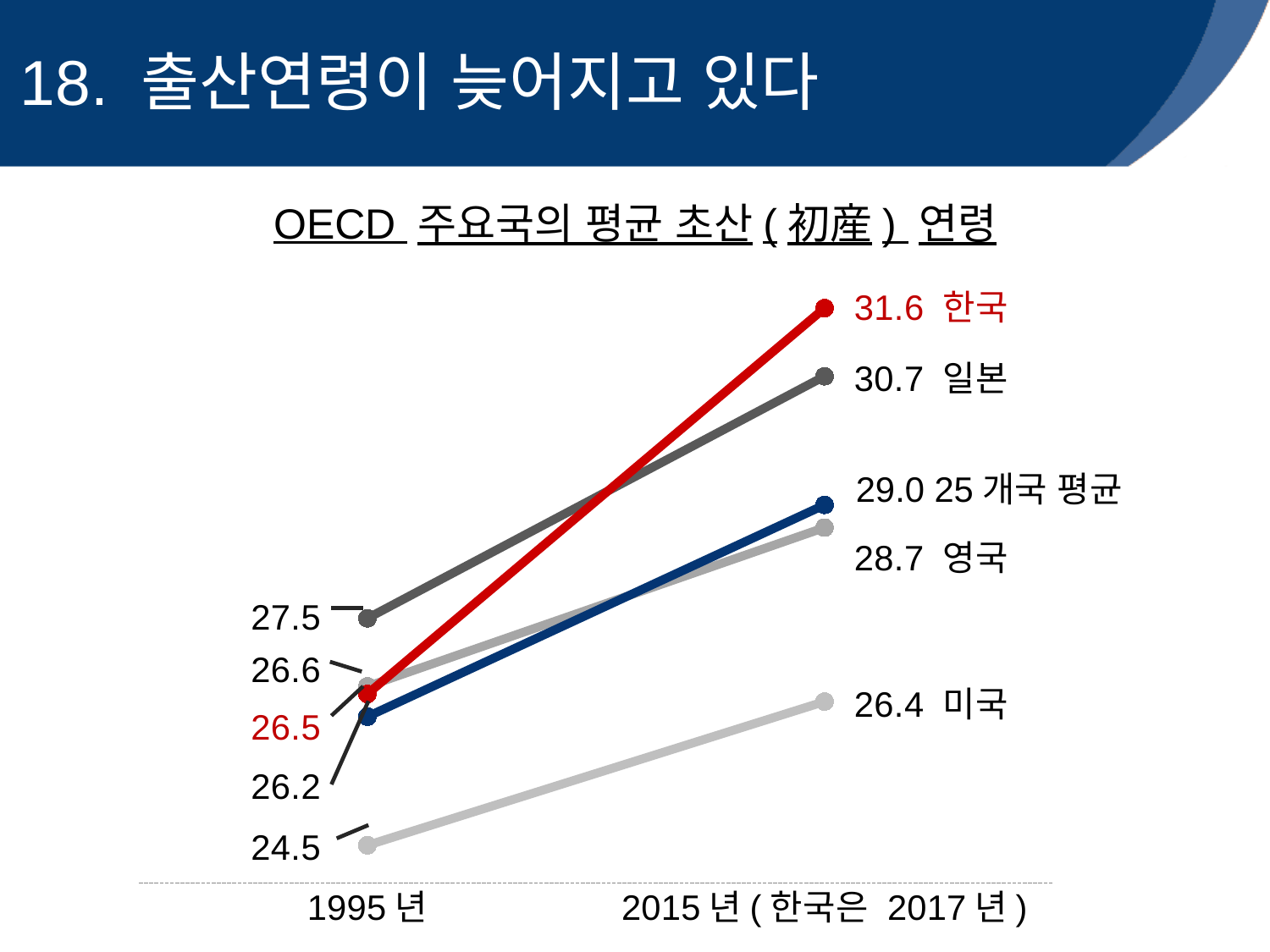

# 18. 출산연령이 늦어지고 있다
OECD 주요국의 평균 초산(初産) 연령

### Chart

| Category | 미국 | 영국 | 25개국평균 | 일본 | 한국 |
|---|---|---|---|---|---|
| 1995년 | 24.5 | 26.6 | 26.2 | 27.5 | 26.5 |
| 2015년(한국은 2017년) | 26.4 | 28.7 | 29.0 | 30.7 | 31.6 |
29.0 25개국 평균